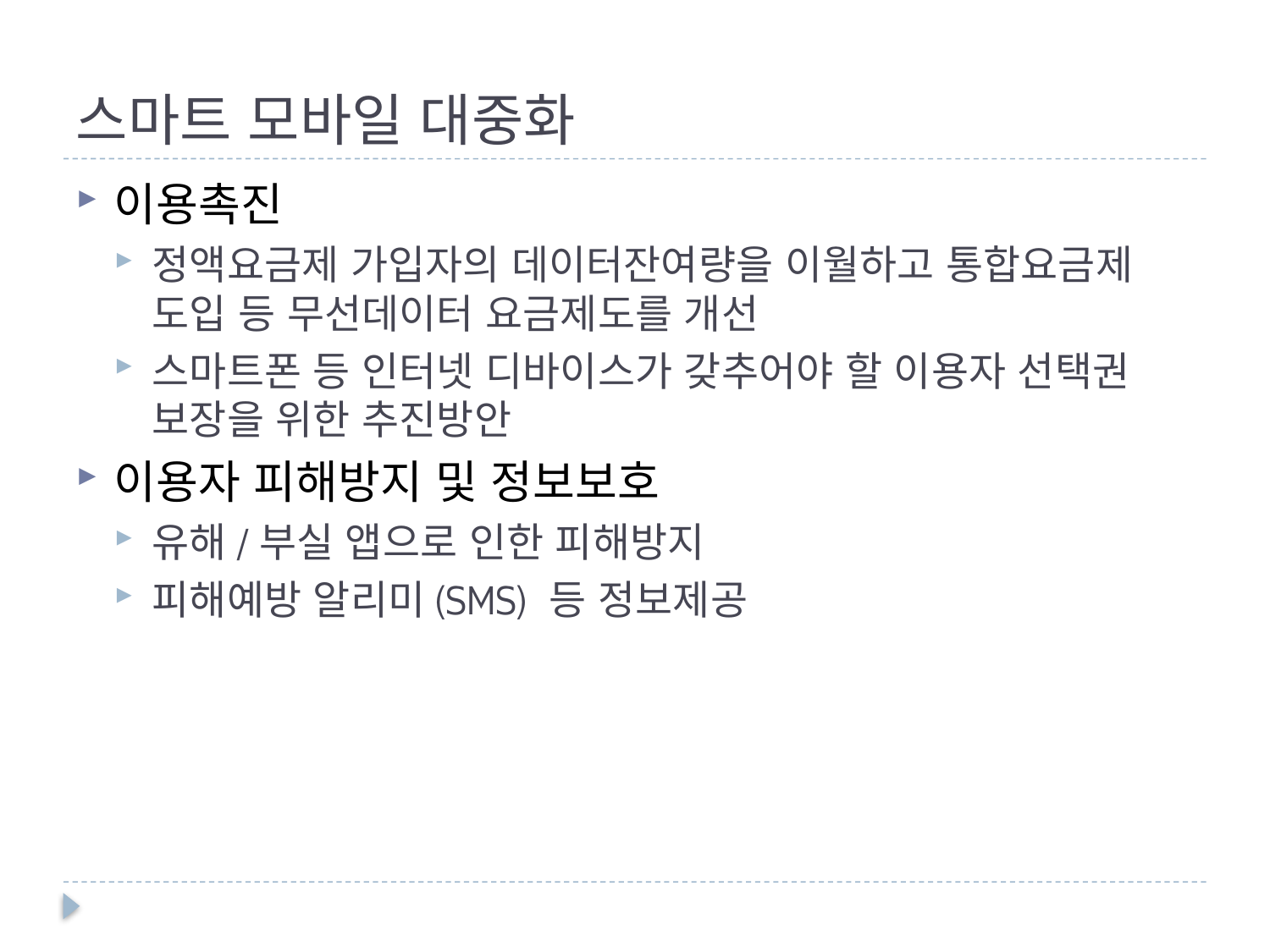

# 스마트 모바일 대중화
이용촉진
정액요금제 가입자의 데이터잔여량을 이월하고 통합요금제 도입 등 무선데이터 요금제도를 개선
스마트폰 등 인터넷 디바이스가 갖추어야 할 이용자 선택권 보장을 위한 추진방안
이용자 피해방지 및 정보보호
유해/부실 앱으로 인한 피해방지
피해예방 알리미(SMS) 등 정보제공